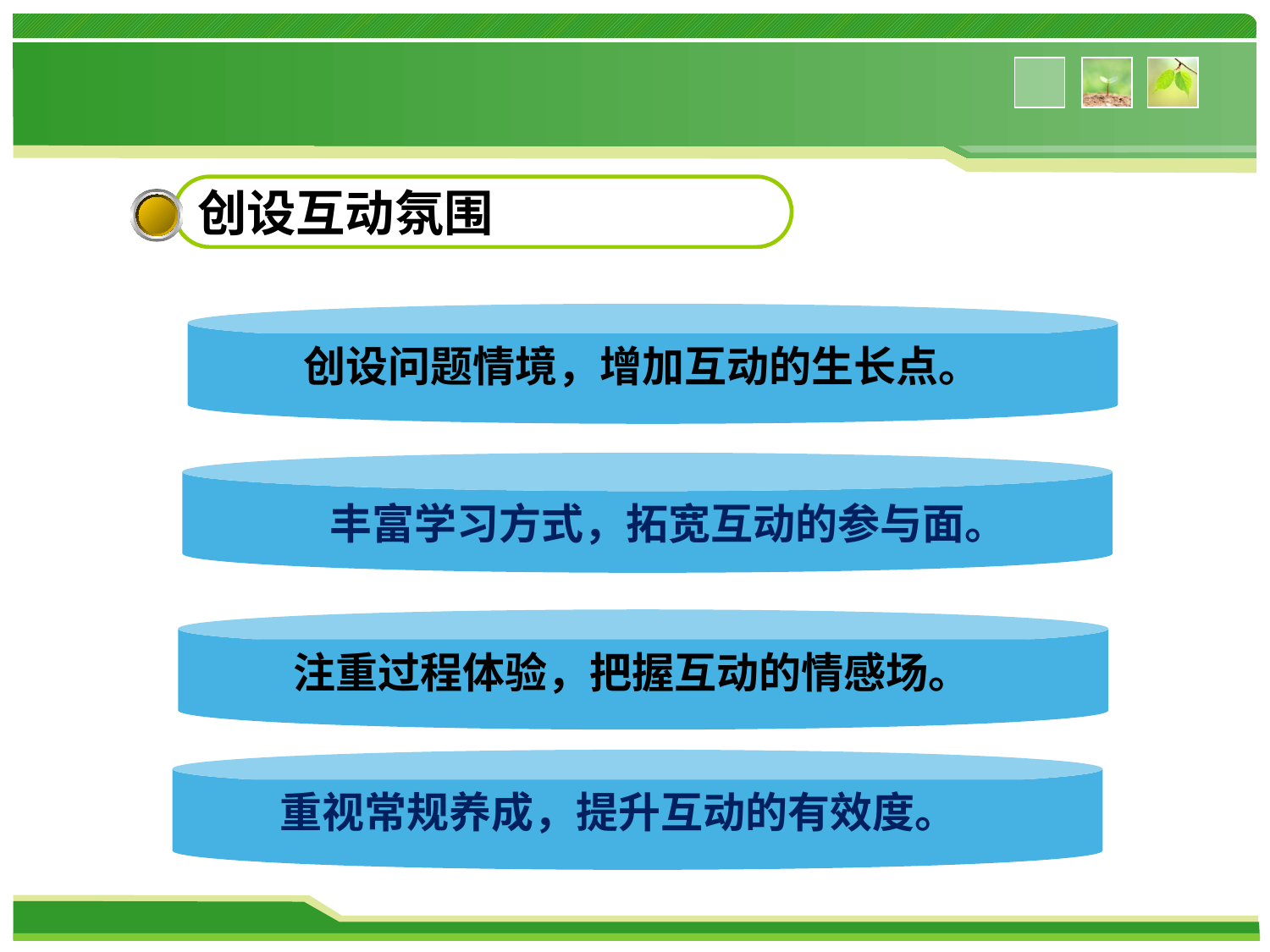

创设互动氛围

创设问题情境，增加互动的生长点。

丰富学习方式，拓宽互动的参与面。

注重过程体验，把握互动的情感场。

重视常规养成，提升互动的有效度。